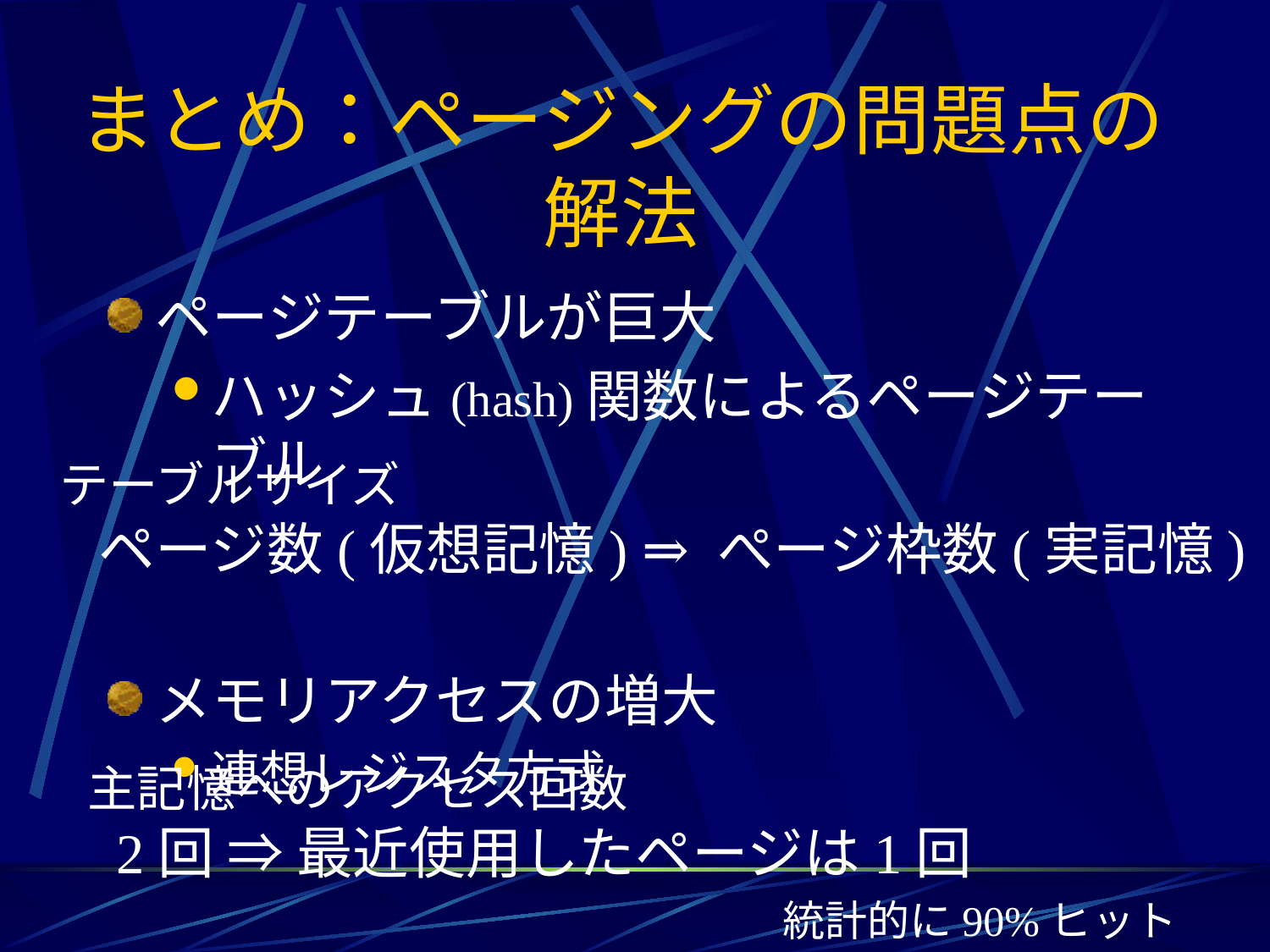

# まとめ：ページングの問題点の解法
ページテーブルが巨大
ハッシュ(hash)関数によるページテーブル

メモリアクセスの増大
連想レジスタ方式
テーブルサイズ
  ページ数(仮想記憶) ⇒ ぺージ枠数(実記憶)
主記憶へのアクセス回数
  2回 ⇒ 最近使用したページは1回
統計的に90%ヒット